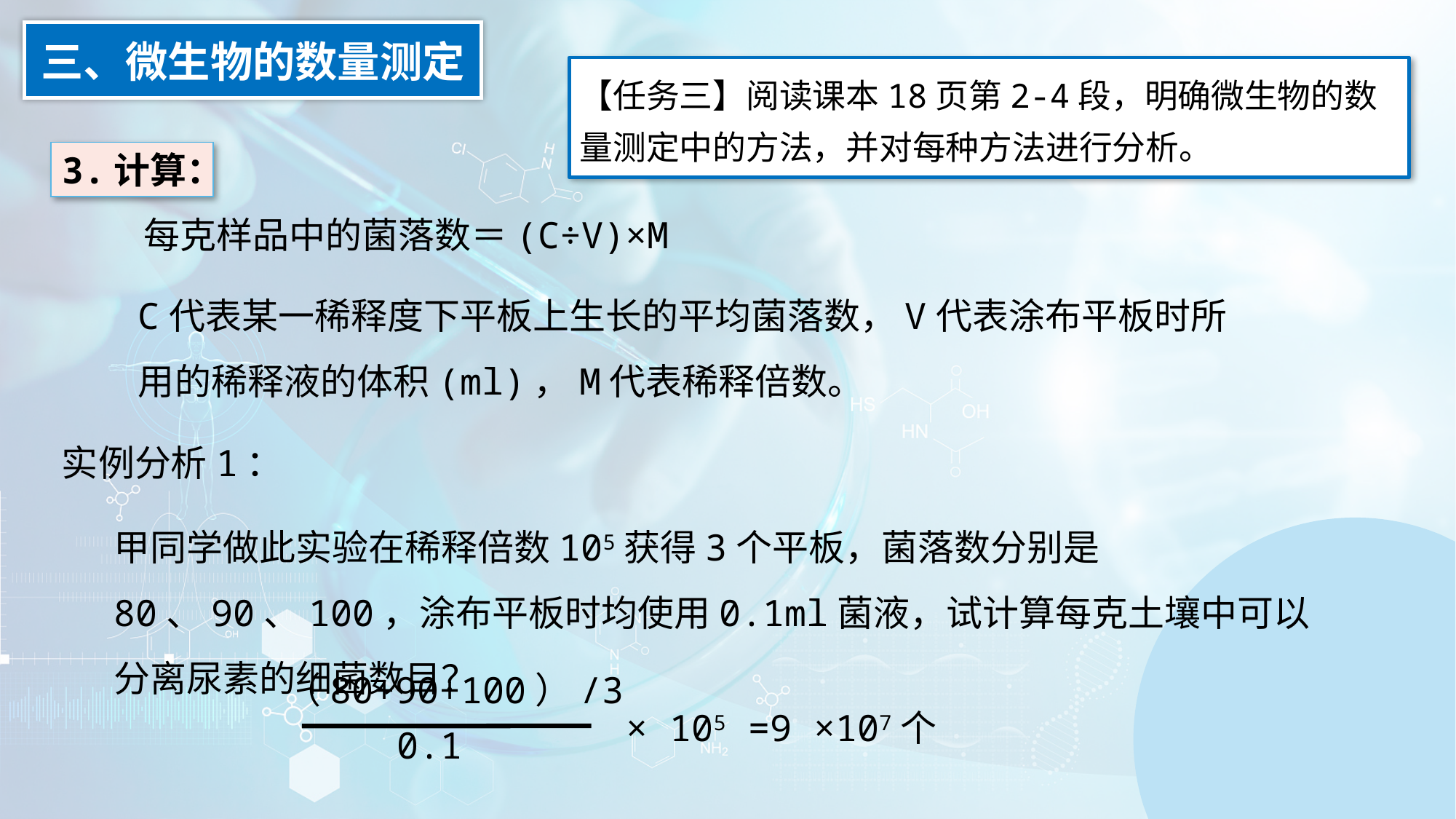

三、微生物的数量测定
【任务三】阅读课本18页第2-4段，明确微生物的数量测定中的方法，并对每种方法进行分析。
3.计算：
每克样品中的菌落数＝(C÷V)×M
C代表某一稀释度下平板上生长的平均菌落数，V代表涂布平板时所用的稀释液的体积(ml)，M代表稀释倍数。
实例分析1：
甲同学做此实验在稀释倍数105获得3个平板，菌落数分别是80、90、100，涂布平板时均使用0.1ml菌液，试计算每克土壤中可以分离尿素的细菌数目？

（80+90+100）/3
× 105 =9 ×107个
0.1